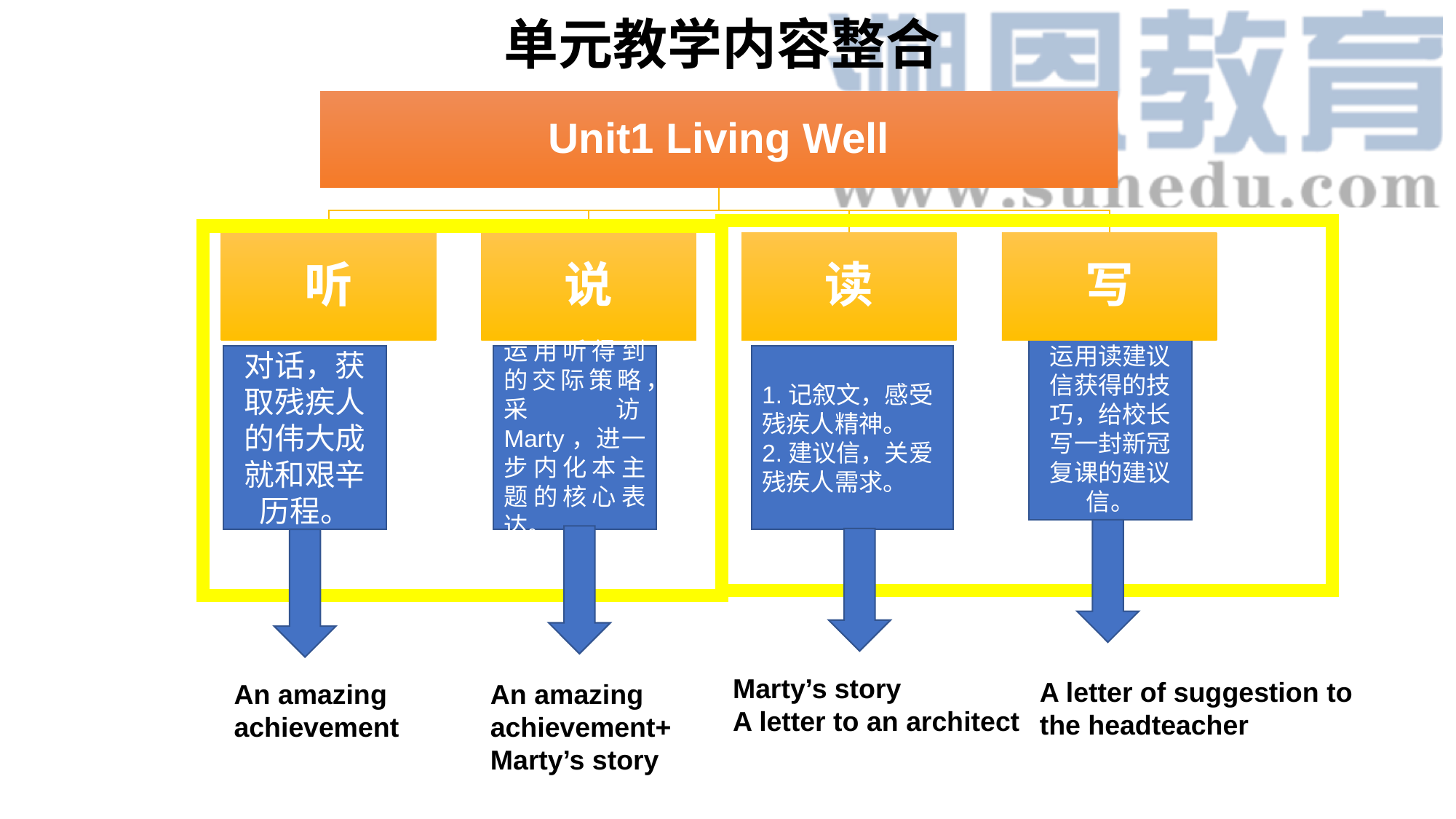

单元教学内容整合
Unit1 Living Well
听
说
读
写

运用读建议信获得的技巧，给校长写一封新冠复课的建议信。
对话，获取残疾人的伟大成就和艰辛历程。
运用听得到的交际策略，采访Marty，进一步内化本主题的核心表达。
1.记叙文，感受残疾人精神。
2.建议信，关爱残疾人需求。

Marty’s story
A letter to an architect
A letter of suggestion to the headteacher
An amazing achievement

An amazing achievement+Marty’s story